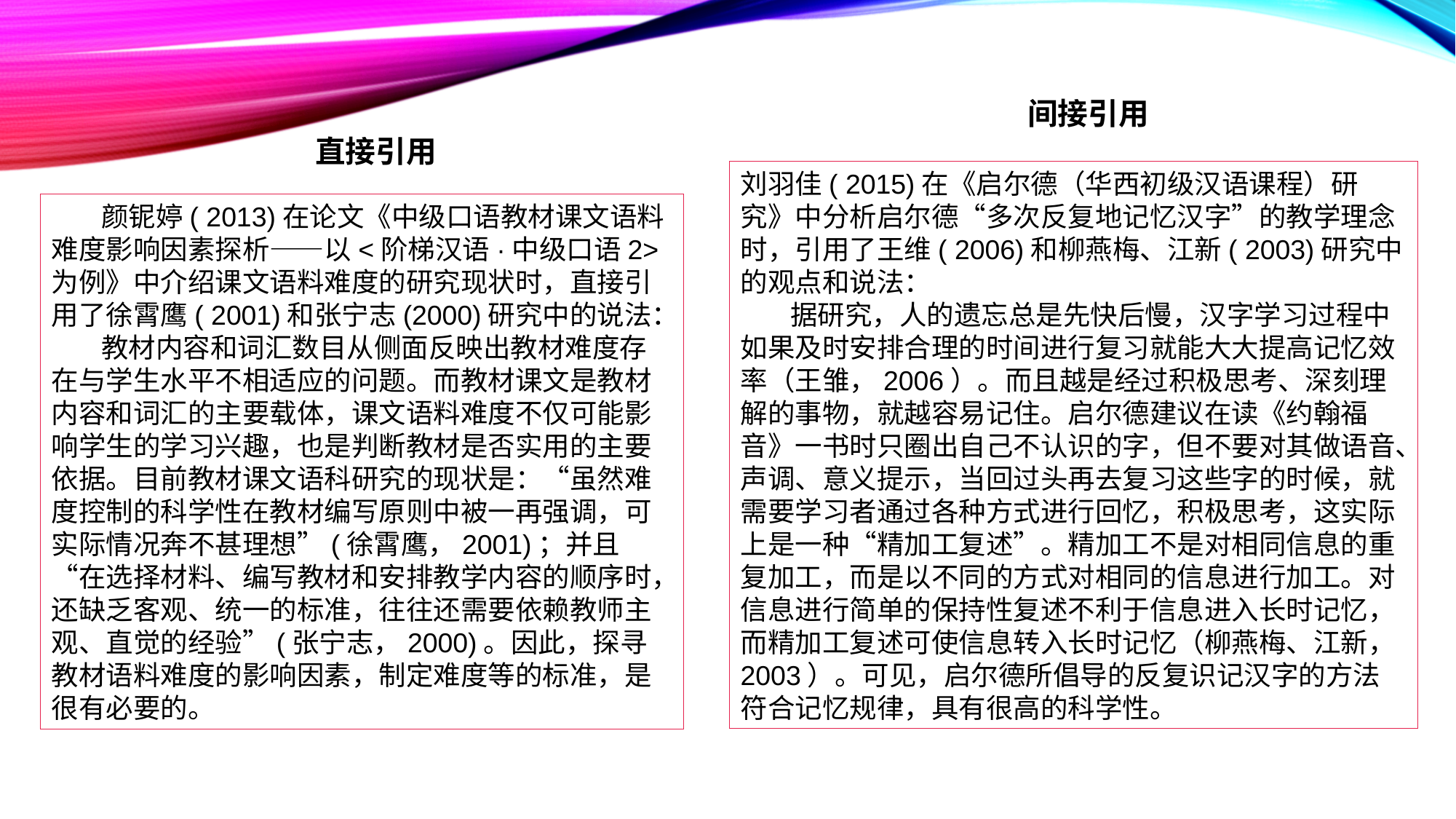

间接引用
直接引用
刘羽佳( 2015)在《启尔德（华西初级汉语课程）研究》中分析启尔德“多次反复地记忆汉字”的教学理念时，引用了王维( 2006)和柳燕梅、江新( 2003)研究中的观点和说法：
       据研究，人的遗忘总是先快后慢，汉字学习过程中如果及时安排合理的时间进行复习就能大大提高记忆效率（王雏，2006）。而且越是经过积极思考、深刻理解的事物，就越容易记住。启尔德建议在读《约翰福音》一书时只圈出自己不认识的字，但不要对其做语音、声调、意义提示，当回过头再去复习这些字的时候，就需要学习者通过各种方式进行回忆，积极思考，这实际上是一种“精加工复述”。精加工不是对相同信息的重复加工，而是以不同的方式对相同的信息进行加工。对信息进行简单的保持性复述不利于信息进入长时记忆，而精加工复述可使信息转入长时记忆（柳燕梅、江新，2003）。可见，启尔德所倡导的反复识记汉字的方法符合记忆规律，具有很高的科学性。
       颜铌婷( 2013)在论文《中级口语教材课文语料难度影响因素探析——以<阶梯汉语·中级口语2>为例》中介绍课文语料难度的研究现状时，直接引用了徐霄鹰( 2001)和张宁志(2000)研究中的说法：
       教材内容和词汇数目从侧面反映出教材难度存在与学生水平不相适应的问题。而教材课文是教材内容和词汇的主要载体，课文语料难度不仅可能影响学生的学习兴趣，也是判断教材是否实用的主要依据。目前教材课文语科研究的现状是：“虽然难度控制的科学性在教材编写原则中被一再强调，可实际情况奔不甚理想”(徐霄鹰，2001)；并且“在选择材料、编写教材和安排教学内容的顺序时，还缺乏客观、统一的标准，往往还需要依赖教师主观、直觉的经验”(张宁志，2000)。因此，探寻教材语料难度的影响因素，制定难度等的标准，是很有必要的。